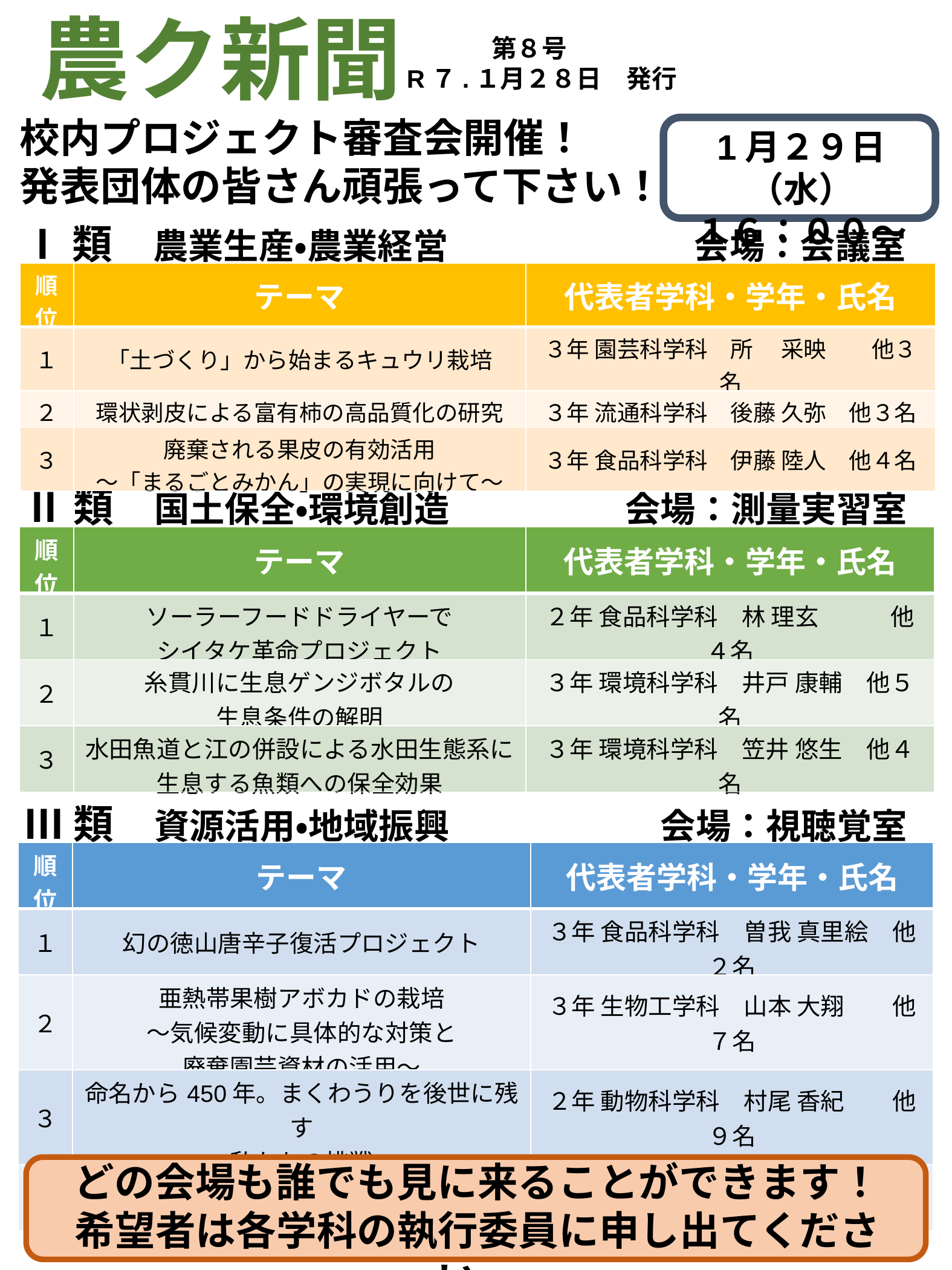

# 農ク新聞
第８号
R７.１月２８日　発行
校内プロジェクト審査会開催！
発表団体の皆さん頑張って下さい！

1月２９日（水）
１６：００～
Ⅰ類　農業生産・農業経営　　　　　　　会場：会議室
| 順位 | テーマ | 代表者学科・学年・氏名 |
| --- | --- | --- |
| １ | 「土づくり」から始まるキュウリ栽培 | ３年 園芸科学科　所 　采映　　他３名 |
| ２ | 環状剥皮による富有柿の高品質化の研究 | ３年 流通科学科　後藤 久弥　他３名 |
| ３ | 廃棄される果皮の有効活用 ～「まるごとみかん」の実現に向けて～ | ３年 食品科学科　伊藤 陸人　他４名 |
Ⅱ類　国土保全・環境創造　　　　　会場：測量実習室
| 順位 | テーマ | 代表者学科・学年・氏名 |
| --- | --- | --- |
| １ | ソーラーフードドライヤーで シイタケ革命プロジェクト | ２年 食品科学科　林 理玄　　　他４名 |
| ２ | 糸貫川に生息ゲンジボタルの 生息条件の解明 | ３年 環境科学科　井戸 康輔　他５名 |
| ３ | 水田魚道と江の併設による水田生態系に生息する魚類への保全効果 | ３年 環境科学科　笠井 悠生　他４名 |
Ⅲ類　資源活用・地域振興　　　　　　会場：視聴覚室
| 順位 | テーマ | 代表者学科・学年・氏名 |
| --- | --- | --- |
| １ | 幻の徳山唐辛子復活プロジェクト | ３年 食品科学科　曽我 真里絵　他２名 |
| ２ | 亜熱帯果樹アボカドの栽培 ～気候変動に具体的な対策と 廃棄園芸資材の活用～ | ３年 生物工学科　山本 大翔　　他７名 |
| ３ | 命名から450年。まくわうりを後世に残す 私たちの挑戦 | ２年 動物科学科　村尾 香紀　　他９名 |
| ４ | 地域と共に起こす炭革命！ | ３年 森林科学科　原嶋 唯斗　　他６名 |
どの会場も誰でも見に来ることができます！
希望者は各学科の執行委員に申し出てください。